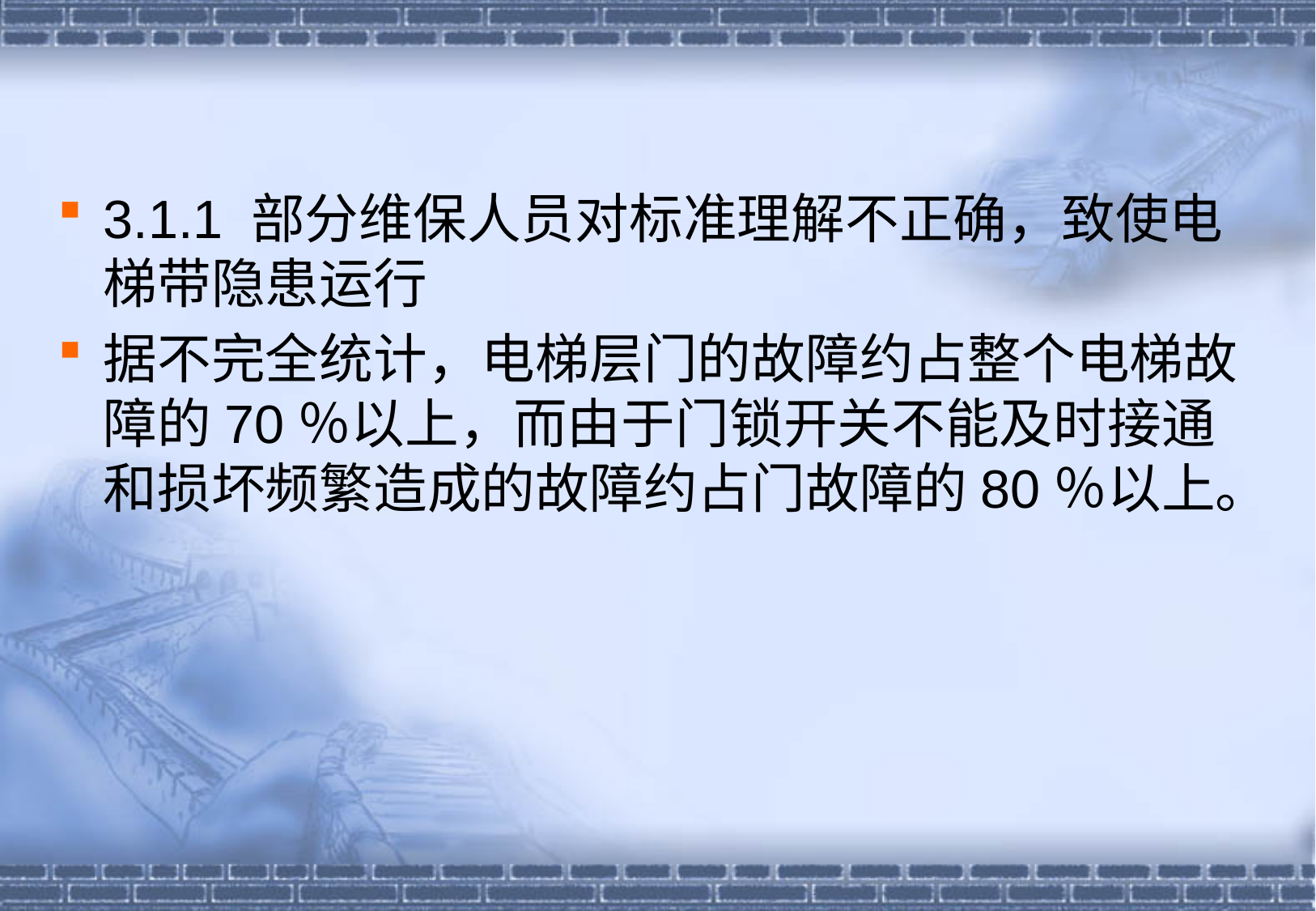

3.1.1 部分维保人员对标准理解不正确，致使电梯带隐患运行
据不完全统计，电梯层门的故障约占整个电梯故障的70％以上，而由于门锁开关不能及时接通和损坏频繁造成的故障约占门故障的80％以上。